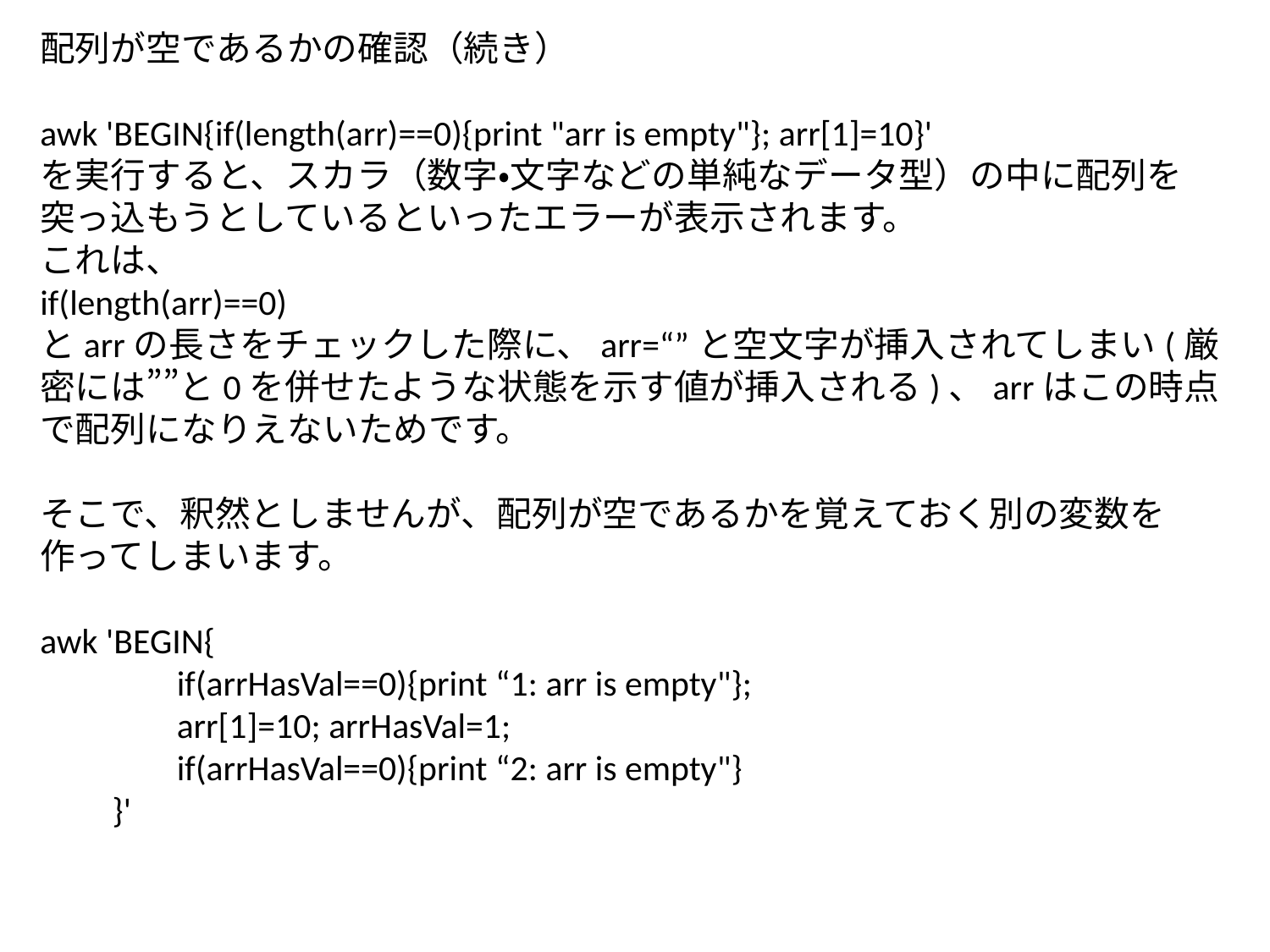

配列が空であるかの確認（続き）

awk 'BEGIN{if(length(arr)==0){print "arr is empty"}; arr[1]=10}'
を実行すると、スカラ（数字・文字などの単純なデータ型）の中に配列を突っ込もうとしているといったエラーが表示されます。
これは、
if(length(arr)==0)
とarrの長さをチェックした際に、arr=“”と空文字が挿入されてしまい(厳密には””と0を併せたような状態を示す値が挿入される)、arrはこの時点で配列になりえないためです。

そこで、釈然としませんが、配列が空であるかを覚えておく別の変数を作ってしまいます。

awk 'BEGIN{
                 if(arrHasVal==0){print “1: arr is empty"};
                 arr[1]=10; arrHasVal=1;
                 if(arrHasVal==0){print “2: arr is empty"}
         }'